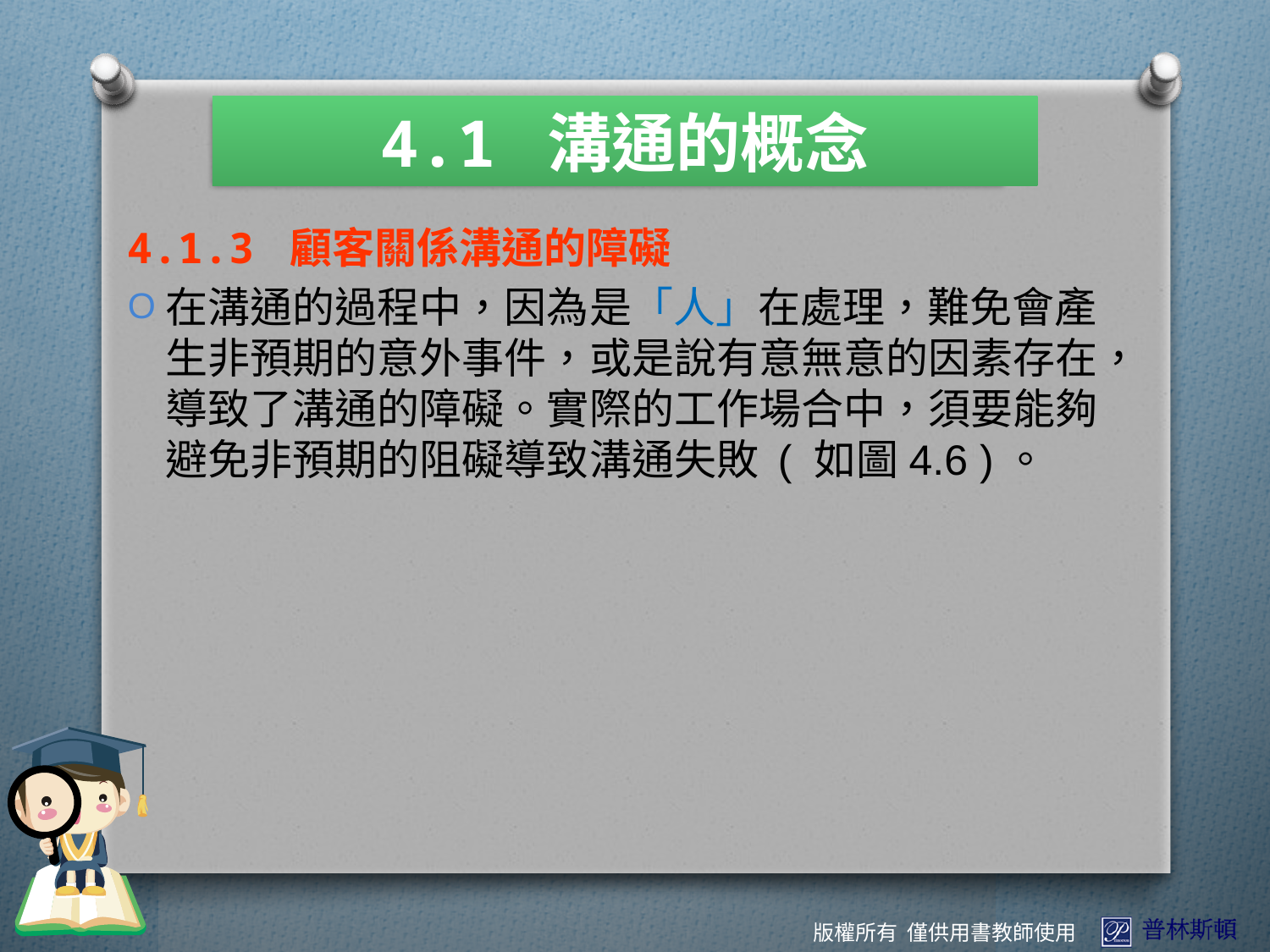

4.1 溝通的概念
4.1.3 顧客關係溝通的障礙
在溝通的過程中，因為是「人」在處理，難免會產生非預期的意外事件，或是說有意無意的因素存在，導致了溝通的障礙。實際的工作場合中，須要能夠避免非預期的阻礙導致溝通失敗 ( 如圖4.6 )。